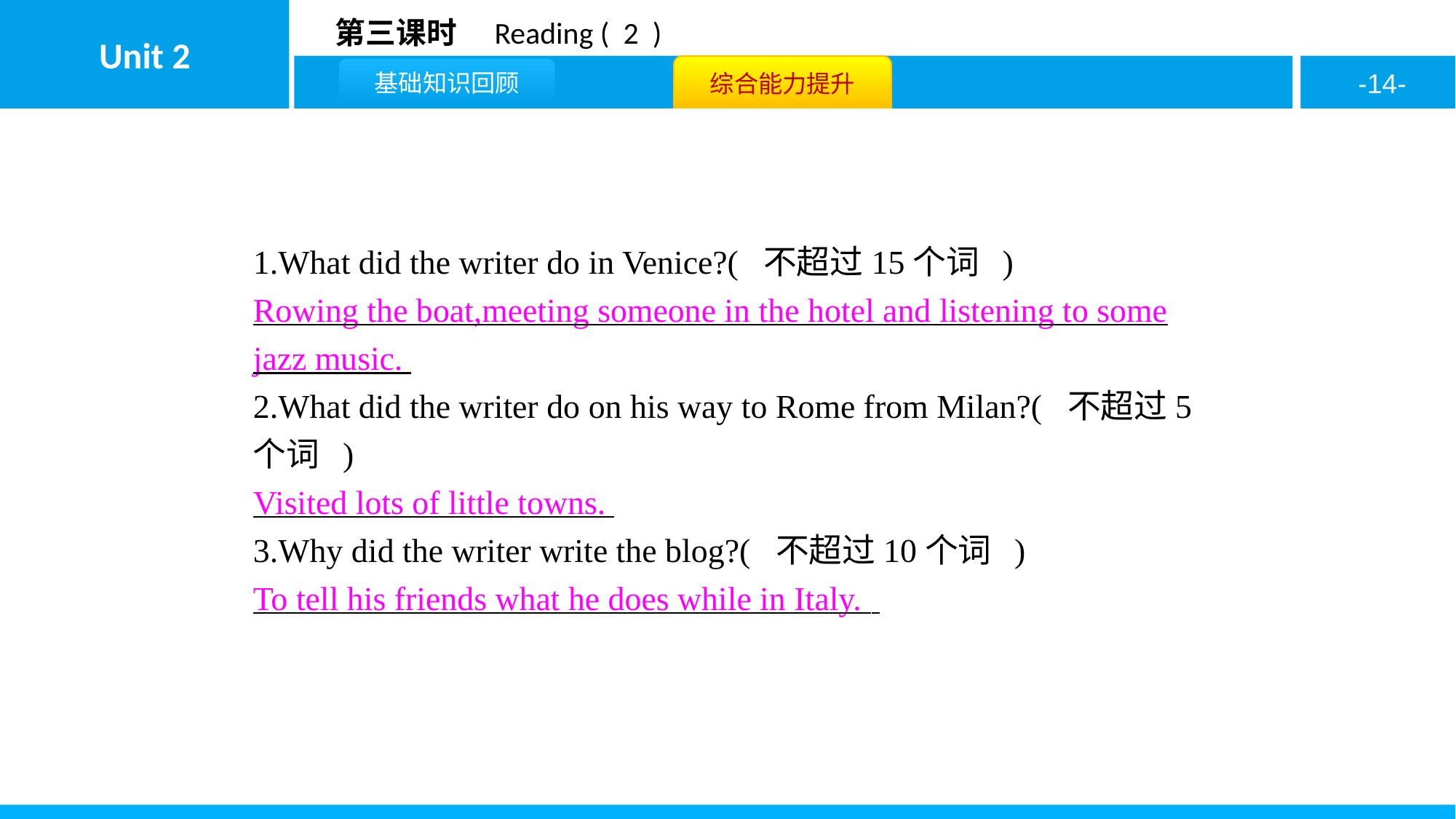

1.What did the writer do in Venice?(  不超过15个词  )
Rowing the boat,meeting someone in the hotel and listening to some jazz music.
2.What did the writer do on his way to Rome from Milan?(  不超过5个词  )
Visited lots of little towns.
3.Why did the writer write the blog?(  不超过10个词  )
To tell his friends what he does while in Italy.